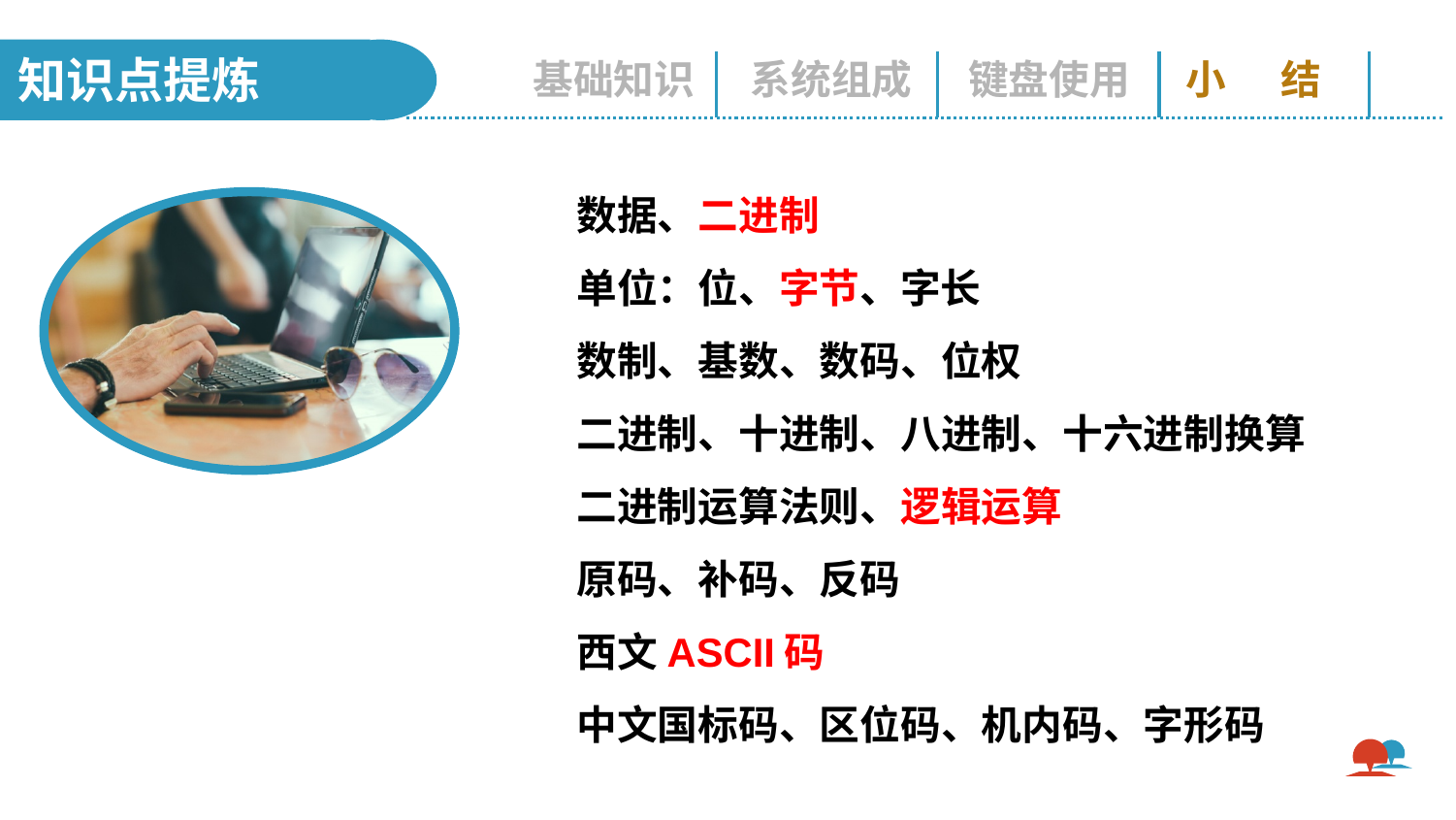

知识点提炼
基础知识
系统组成
键盘使用
小      结
数据、二进制
单位：位、字节、字长
数制、基数、数码、位权
二进制、十进制、八进制、十六进制换算
二进制运算法则、逻辑运算
原码、补码、反码
西文ASCII码
中文国标码、区位码、机内码、字形码